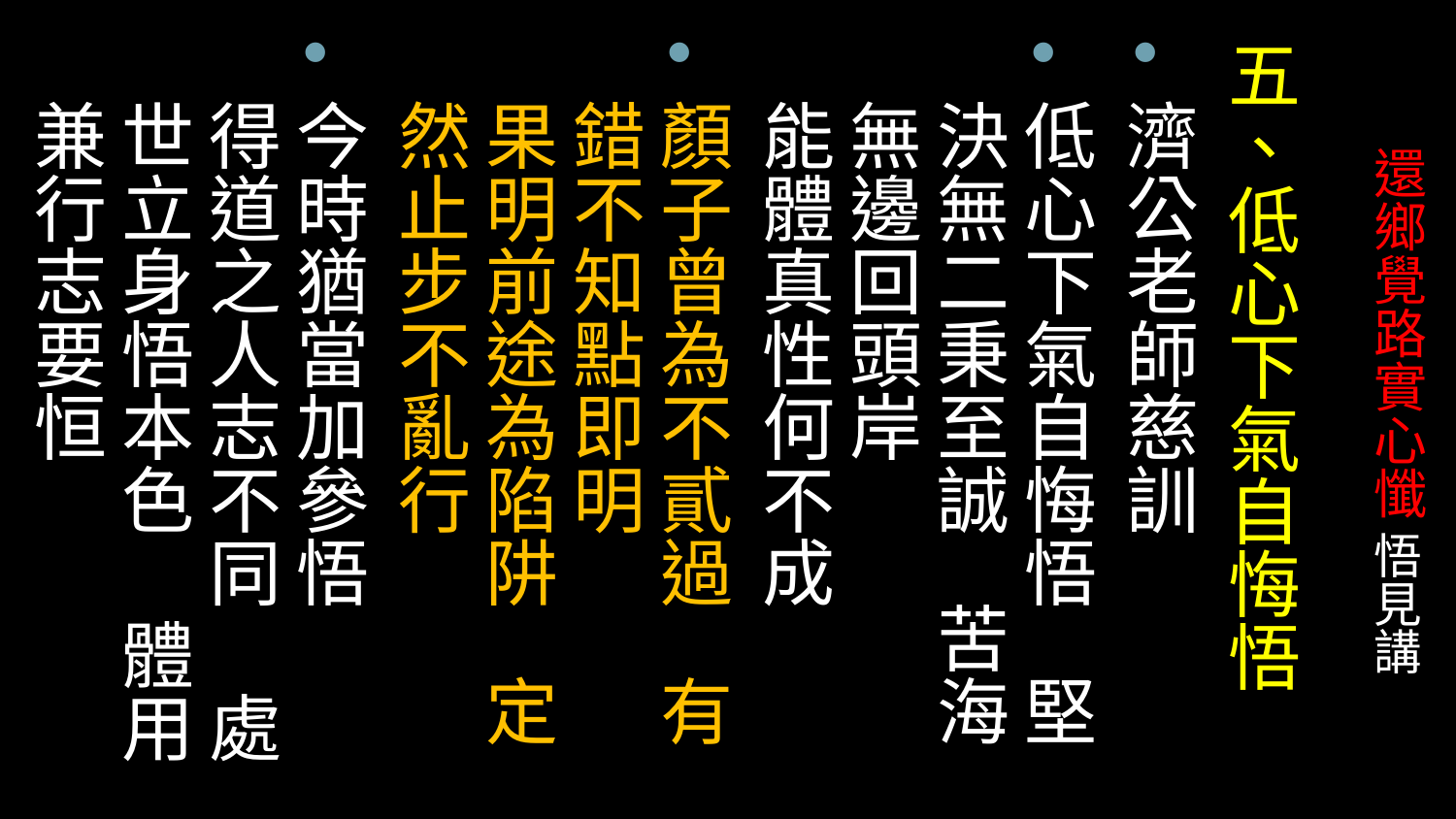

五、低心下氣自悔悟
濟公老師慈訓
低心下氣自悔悟    堅決無二秉至誠    苦海無邊回頭岸
能體真性何不成
顏子曾為不貳過    有錯不知點即明
果明前途為陷阱    定然止步不亂行
今時猶當加參悟
得道之人志不同     處世立身悟本色     體用兼行志要恒
# 還鄉覺路實心懺 悟見講